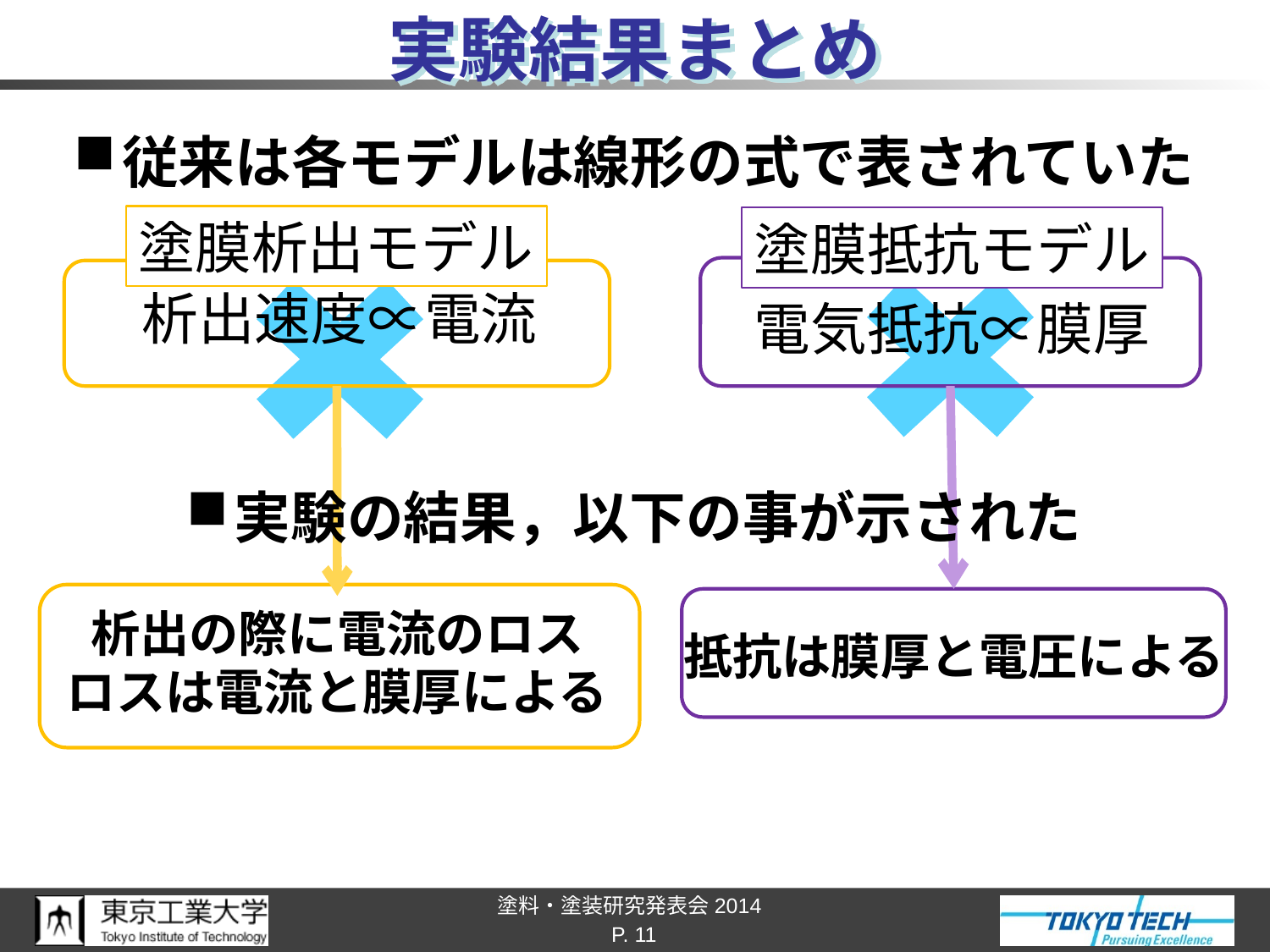

# 実験結果まとめ
従来は各モデルは線形の式で表されていた

実験の結果，以下の事が示された
塗膜析出モデル

析出速度∝電流
塗膜抵抗モデル

電気抵抗∝膜厚

析出の際に電流のロス
ロスは電流と膜厚による

抵抗は膜厚と電圧による
P. 11